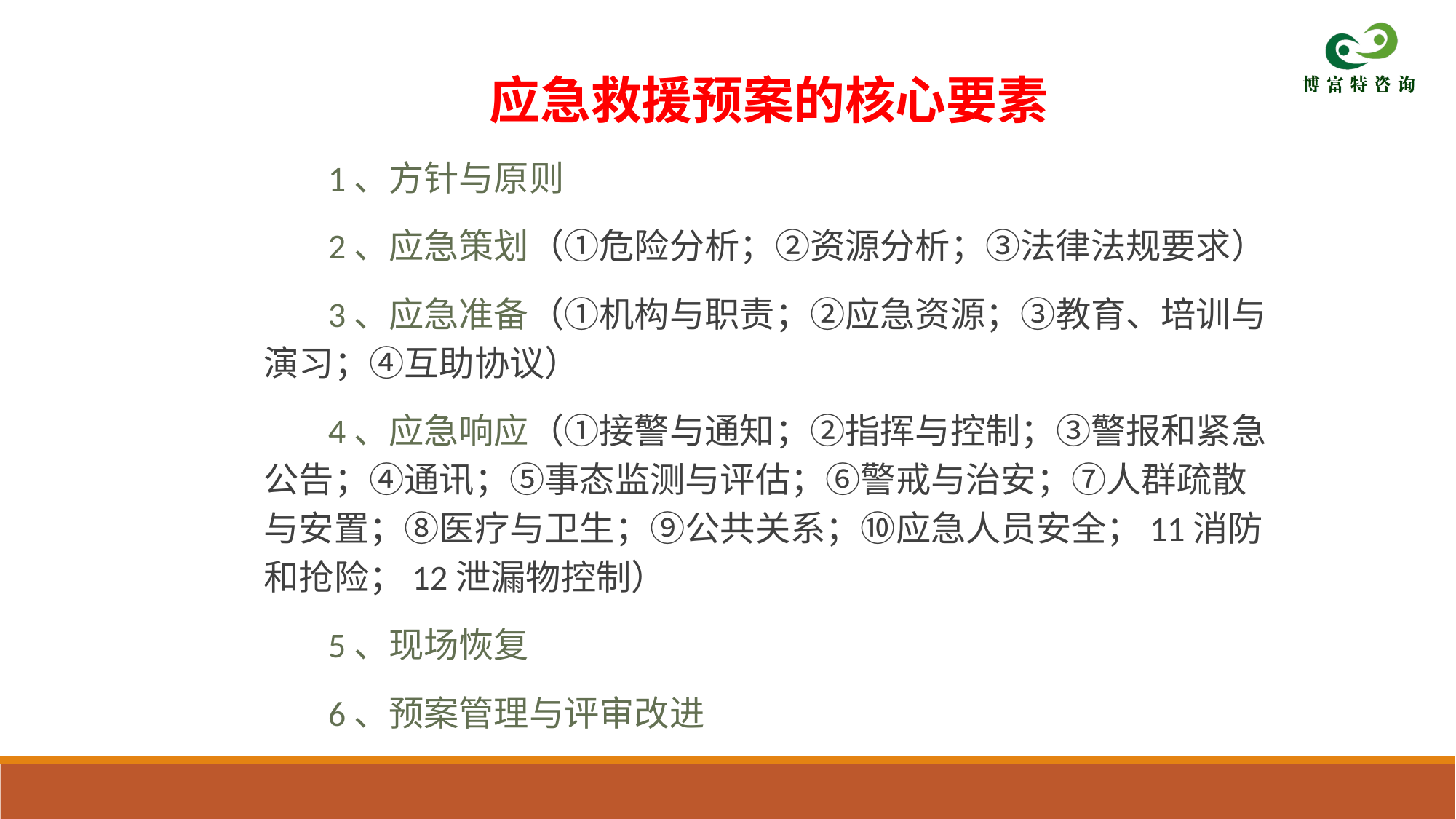

应急救援预案的核心要素
        1、方针与原则
        2、应急策划（①危险分析；②资源分析；③法律法规要求）
        3、应急准备（①机构与职责；②应急资源；③教育、培训与演习；④互助协议）
        4、应急响应（①接警与通知；②指挥与控制；③警报和紧急公告；④通讯；⑤事态监测与评估；⑥警戒与治安；⑦人群疏散与安置；⑧医疗与卫生；⑨公共关系；⑩应急人员安全；11消防和抢险；12泄漏物控制）
        5、现场恢复
        6、预案管理与评审改进